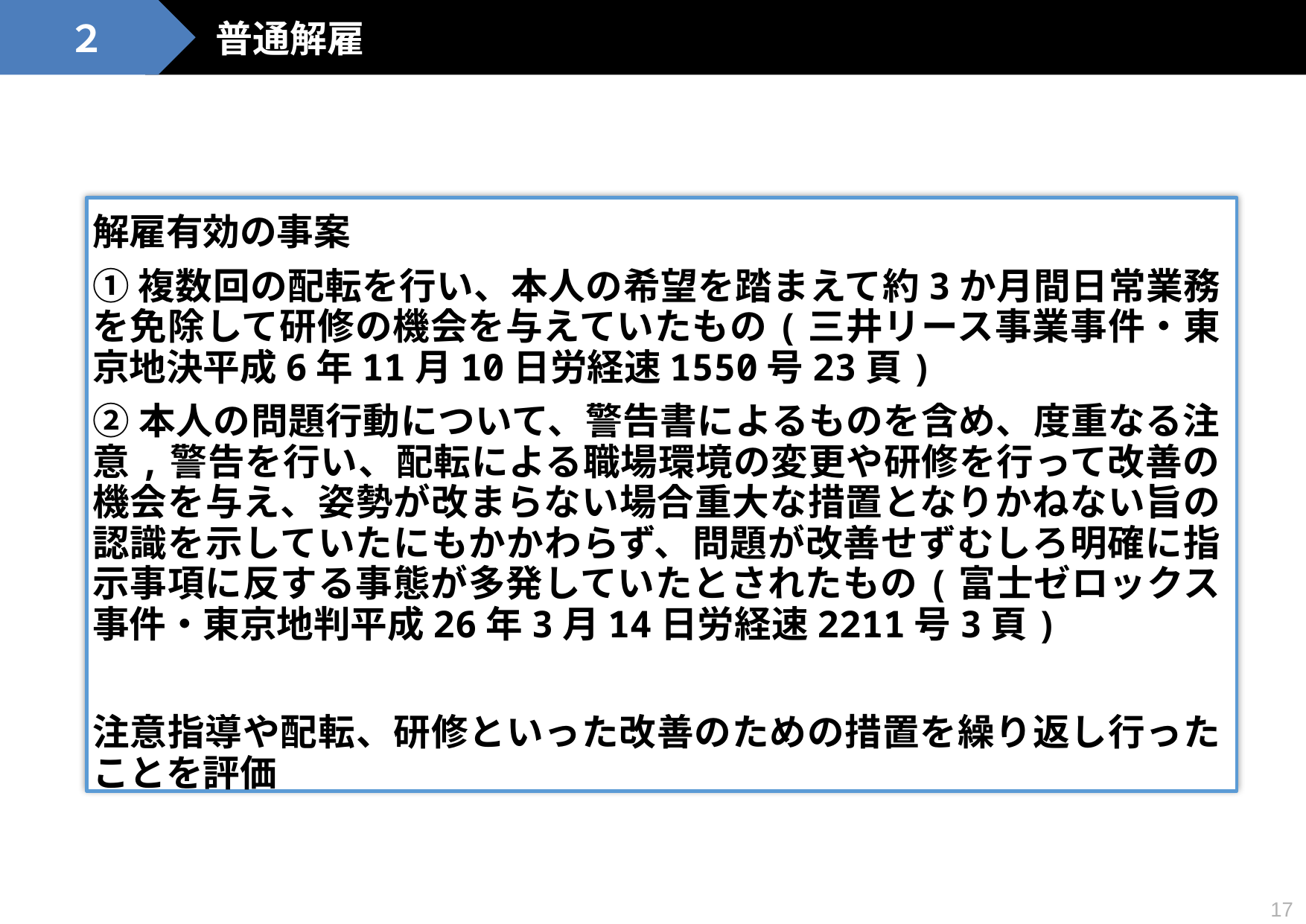

普通解雇
２

解雇有効の事案
①複数回の配転を行い、本人の希望を踏まえて約3か月間日常業務を免除して研修の機会を与えていたもの(三井リース事業事件・東京地決平成6年11月10日労経速1550号23頁)
②本人の問題行動について、警告書によるものを含め、度重なる注意,警告を行い、配転による職場環境の変更や研修を行って改善の機会を与え、姿勢が改まらない場合重大な措置となりかねない旨の認識を示していたにもかかわらず、問題が改善せずむしろ明確に指示事項に反する事態が多発していたとされたもの(富士ゼロックス事件・東京地判平成26年3月14日労経速2211号3頁)

注意指導や配転、研修といった改善のための措置を繰り返し行ったことを評価
17